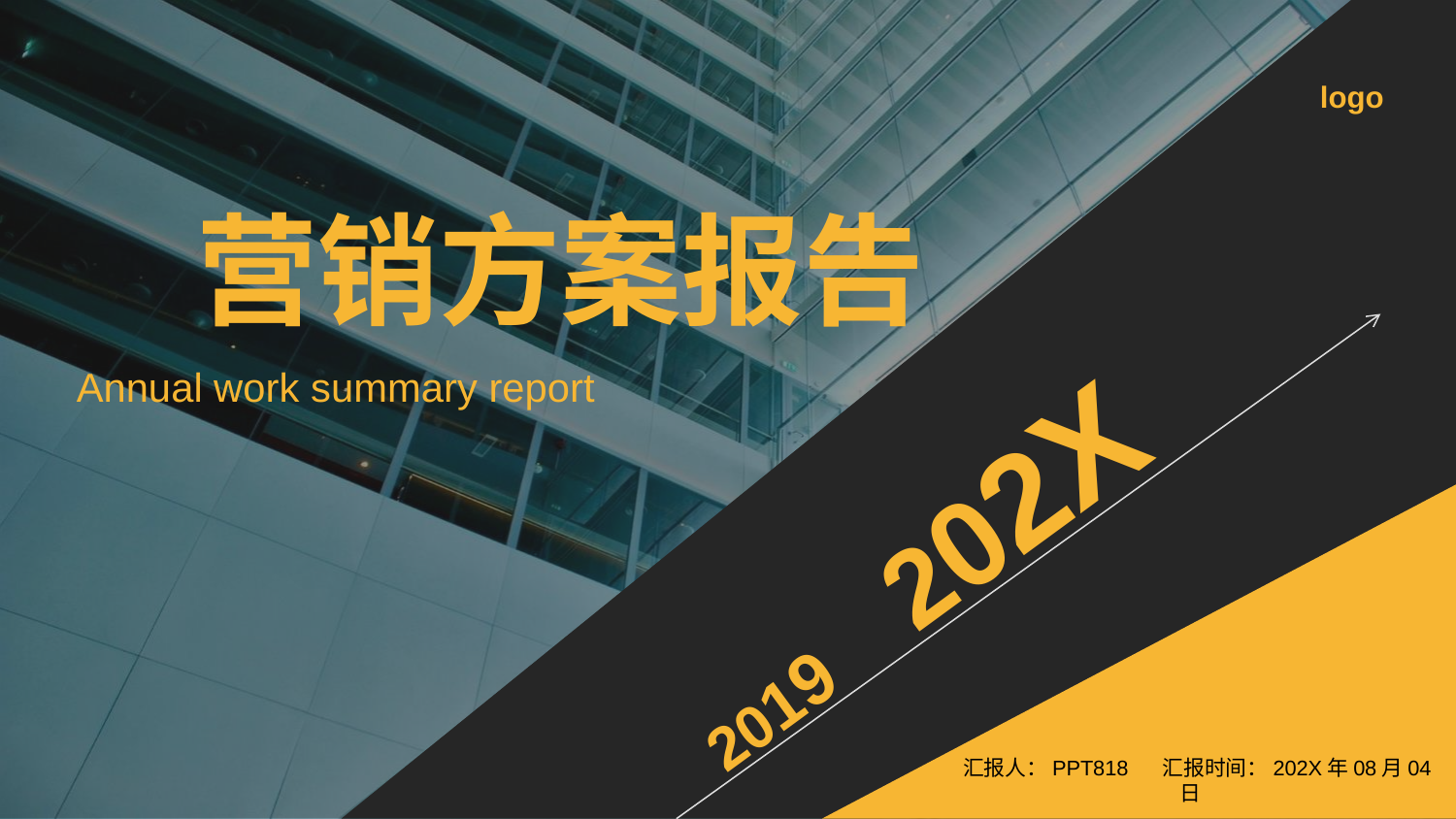

logo
营销方案报告

Annual work summary report
      2019    202X
汇报人：PPT818     汇报时间：202X年08月04日